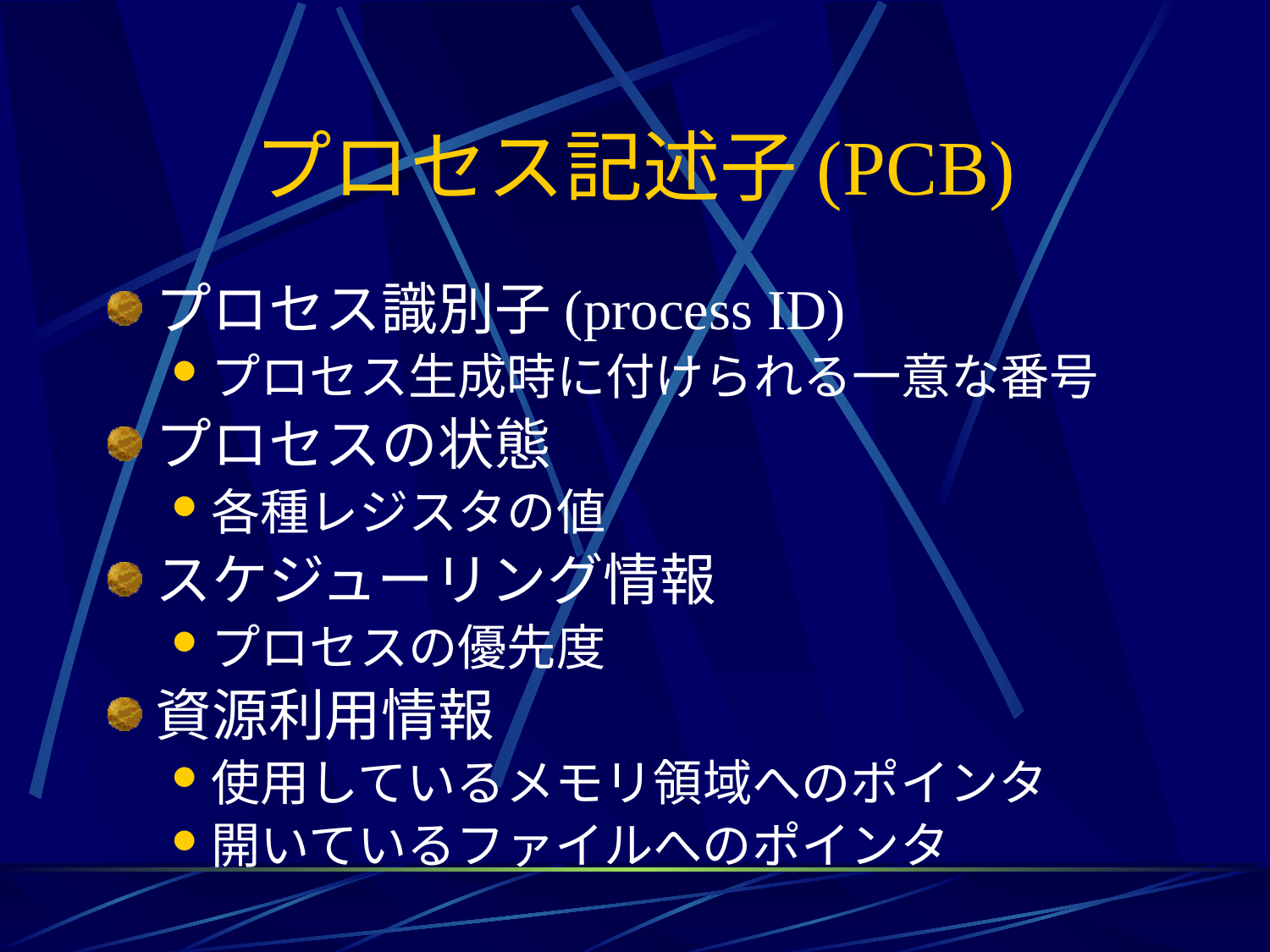

# プロセス記述子(PCB)
プロセス識別子(process ID)
プロセス生成時に付けられる一意な番号
プロセスの状態
各種レジスタの値
スケジューリング情報
プロセスの優先度
資源利用情報
使用しているメモリ領域へのポインタ
開いているファイルへのポインタ